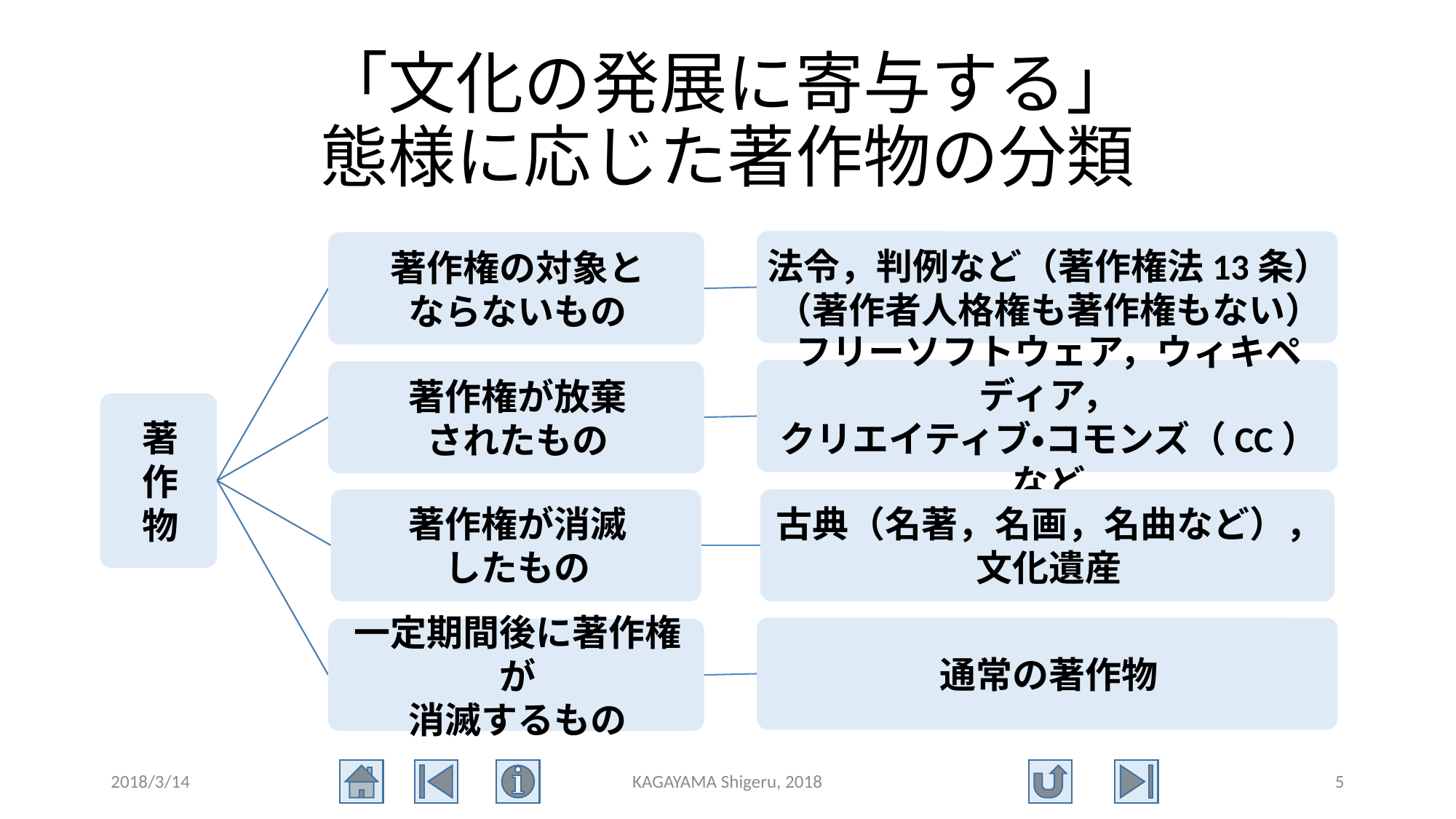

# 「文化の発展に寄与する」 態様に応じた著作物の分類
著
作
物

著作権の対象と
ならないもの

法令，判例など（著作権法13条）
（著作者人格権も著作権もない）

著作権が放棄
されたもの

フリーソフトウェア，ウィキペディア，
クリエイティブ・コモンズ（CC）など

著作権が消滅
したもの

古典（名著，名画，名曲など），
文化遺産

一定期間後に著作権が
消滅するもの

通常の著作物
2018/3/14
KAGAYAMA Shigeru, 2018
5